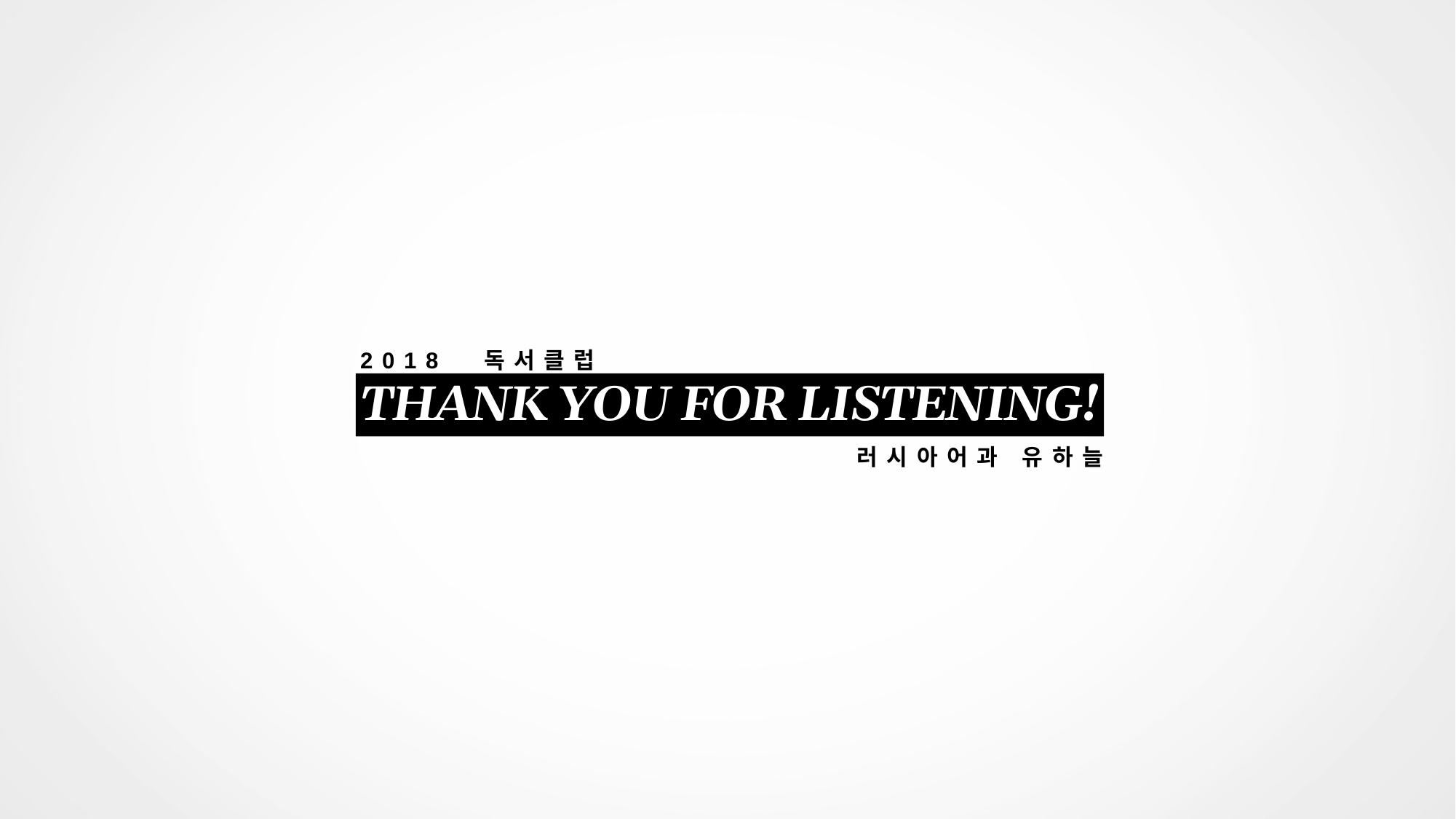

2018  독서클럽
THANK YOU FOR LISTENING!

러시아어과 유하늘